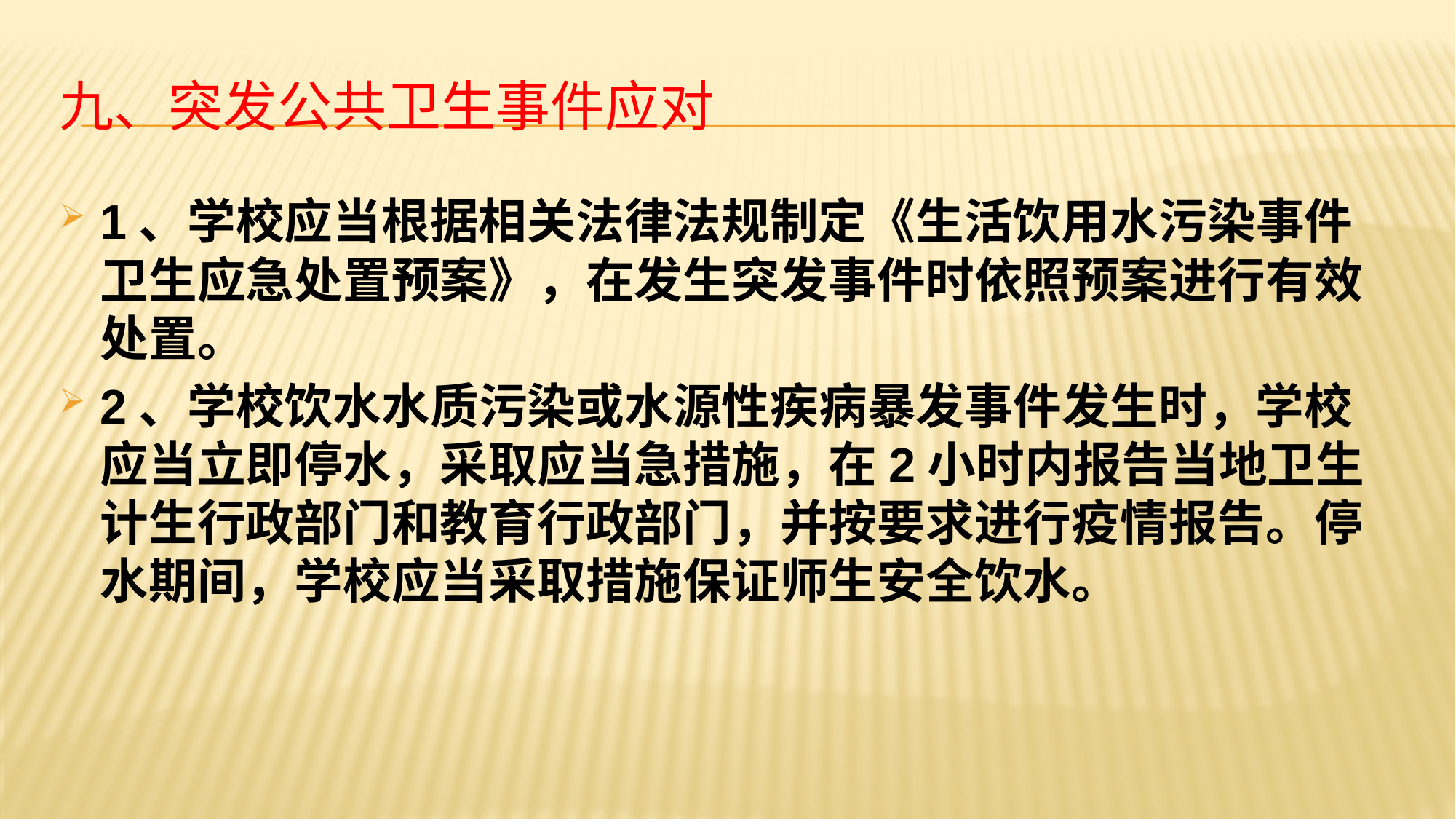

# 九、突发公共卫生事件应对
1、学校应当根据相关法律法规制定《生活饮用水污染事件卫生应急处置预案》，在发生突发事件时依照预案进行有效处置。
2、学校饮水水质污染或水源性疾病暴发事件发生时，学校应当立即停水，采取应当急措施，在2小时内报告当地卫生计生行政部门和教育行政部门，并按要求进行疫情报告。停水期间，学校应当采取措施保证师生安全饮水。